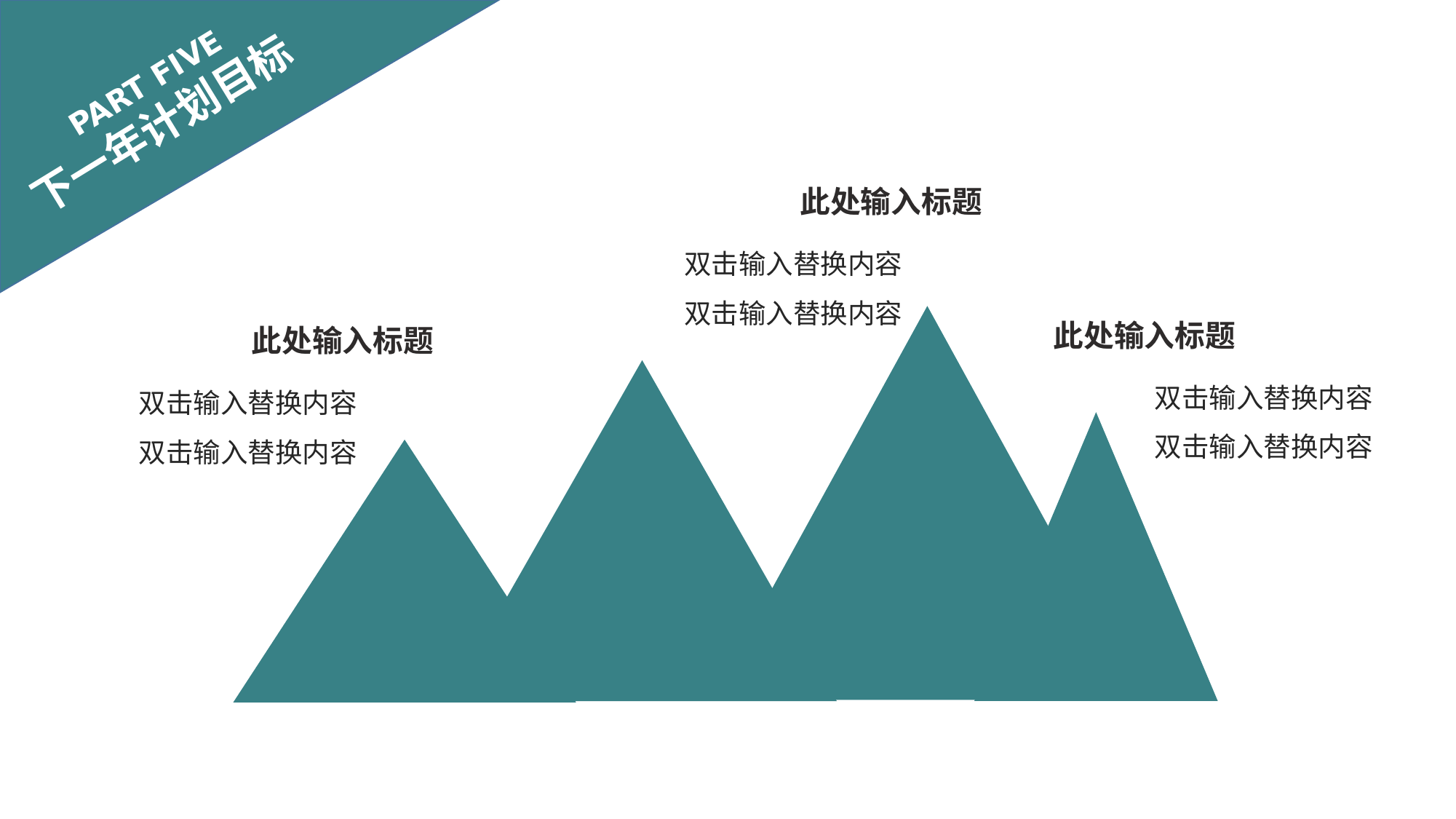

PART FIVE
下一年计划目标
此处输入标题
双击输入替换内容双击输入替换内容

此处输入标题
此处输入标题
双击输入替换内容双击输入替换内容

双击输入替换内容双击输入替换内容